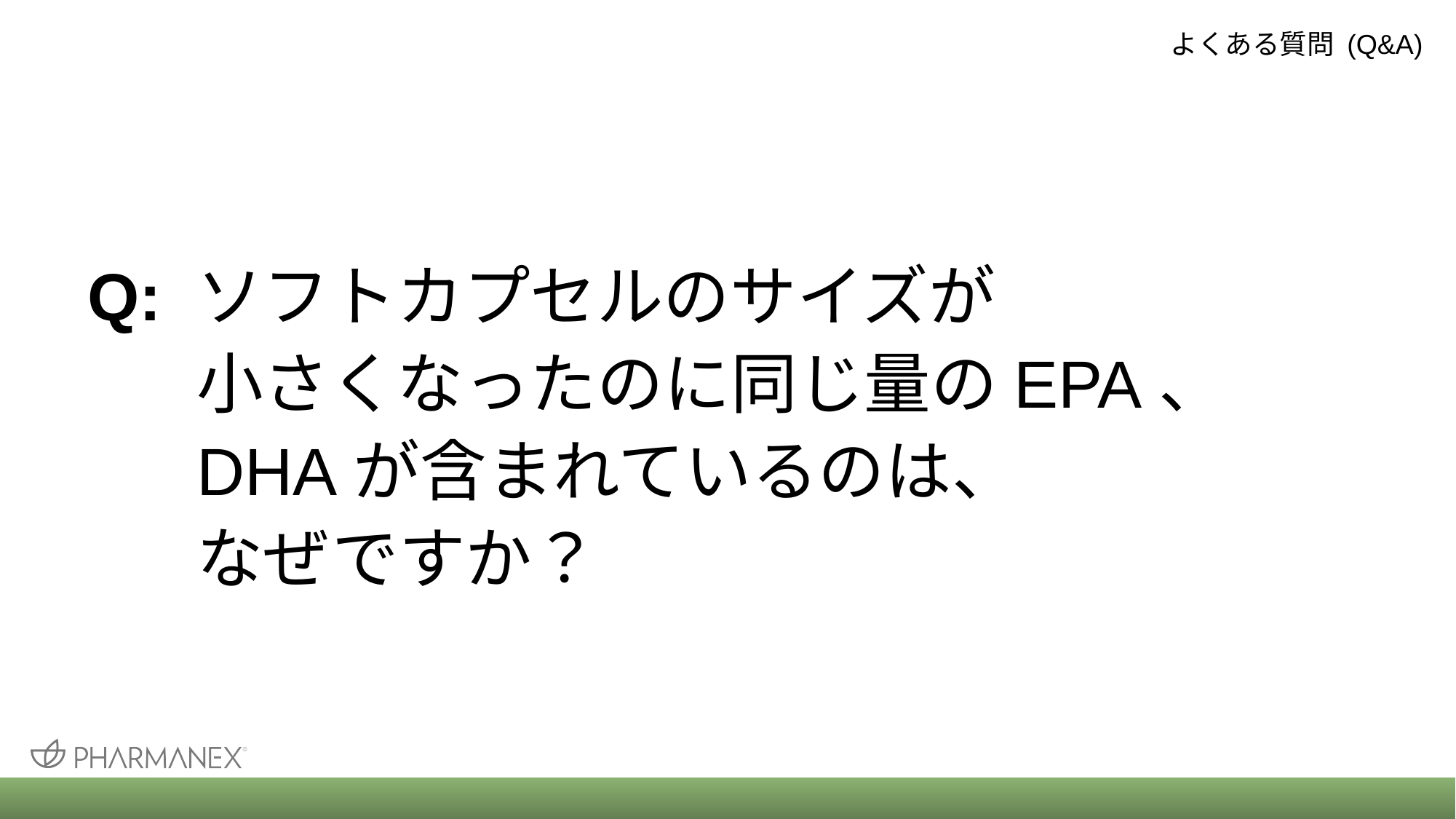

よくある質問 (Q&A)
Q:	ソフトカプセルのサイズが
	小さくなったのに同じ量のEPA、
	DHAが含まれているのは、
	なぜですか？